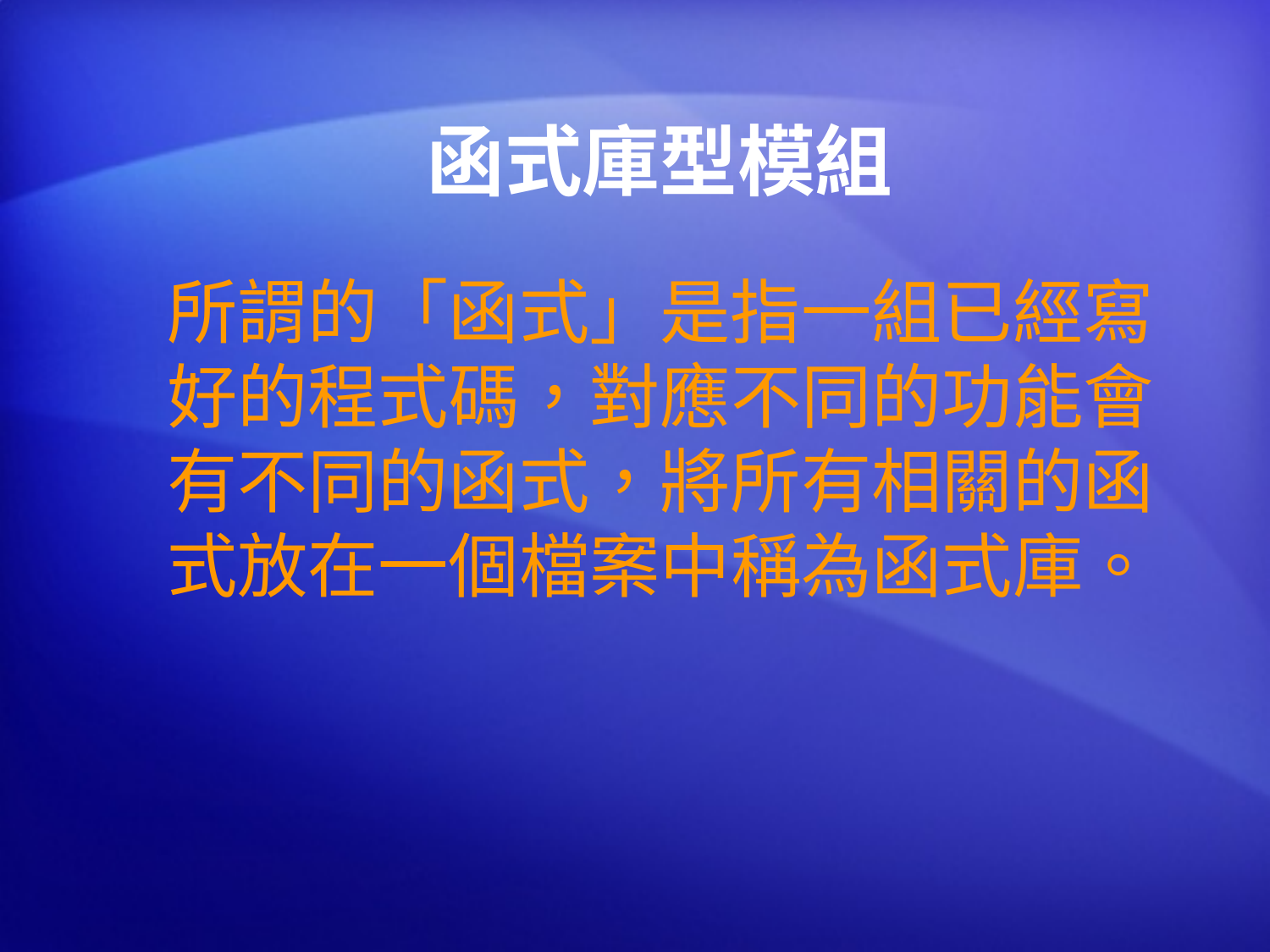

# 函式庫型模組
所謂的「函式」是指一組已經寫好的程式碼，對應不同的功能會有不同的函式，將所有相關的函式放在一個檔案中稱為函式庫。